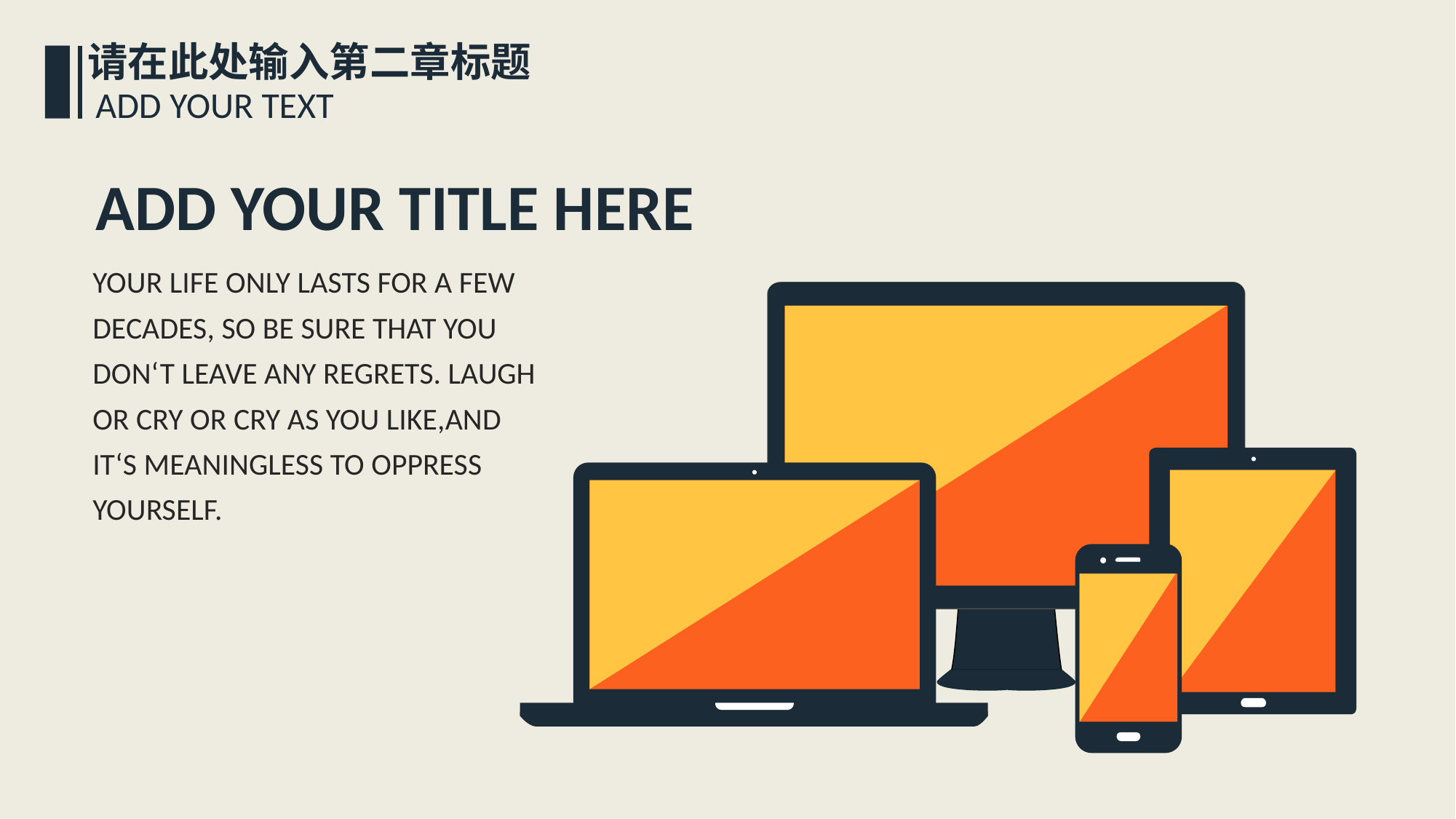

请在此处输入第二章标题

ADD YOUR TEXT
ADD YOUR TITLE HERE
YOUR LIFE ONLY LASTS FOR A FEW DECADES, SO BE SURE THAT YOU DON‘T LEAVE ANY REGRETS. LAUGH OR CRY OR CRY AS YOU LIKE,AND IT‘S MEANINGLESS TO OPPRESS YOURSELF.